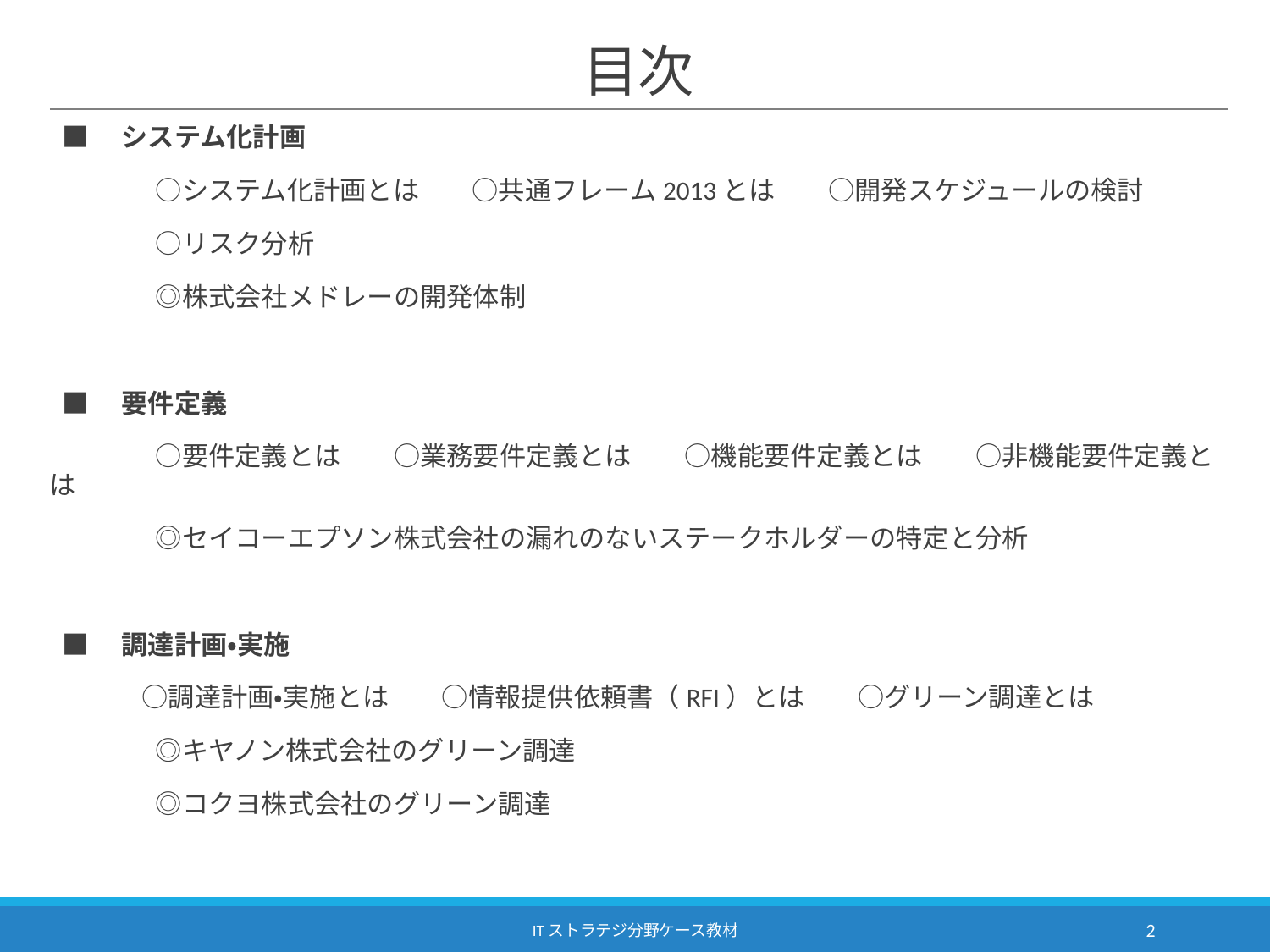

# 目次
■　システム化計画
　　　　○システム化計画とは　　○共通フレーム2013とは　　○開発スケジュールの検討
　　　　○リスク分析
　　　　◎株式会社メドレーの開発体制

■　要件定義
　　　　○要件定義とは　　○業務要件定義とは　　○機能要件定義とは　　○非機能要件定義とは
　　　　◎セイコーエプソン株式会社の漏れのないステークホルダーの特定と分析

■　調達計画・実施
　　　○調達計画・実施とは　　○情報提供依頼書（RFI）とは　　○グリーン調達とは
　　　　◎キヤノン株式会社のグリーン調達
　　　　◎コクヨ株式会社のグリーン調達

ITストラテジ分野ケース教材
2